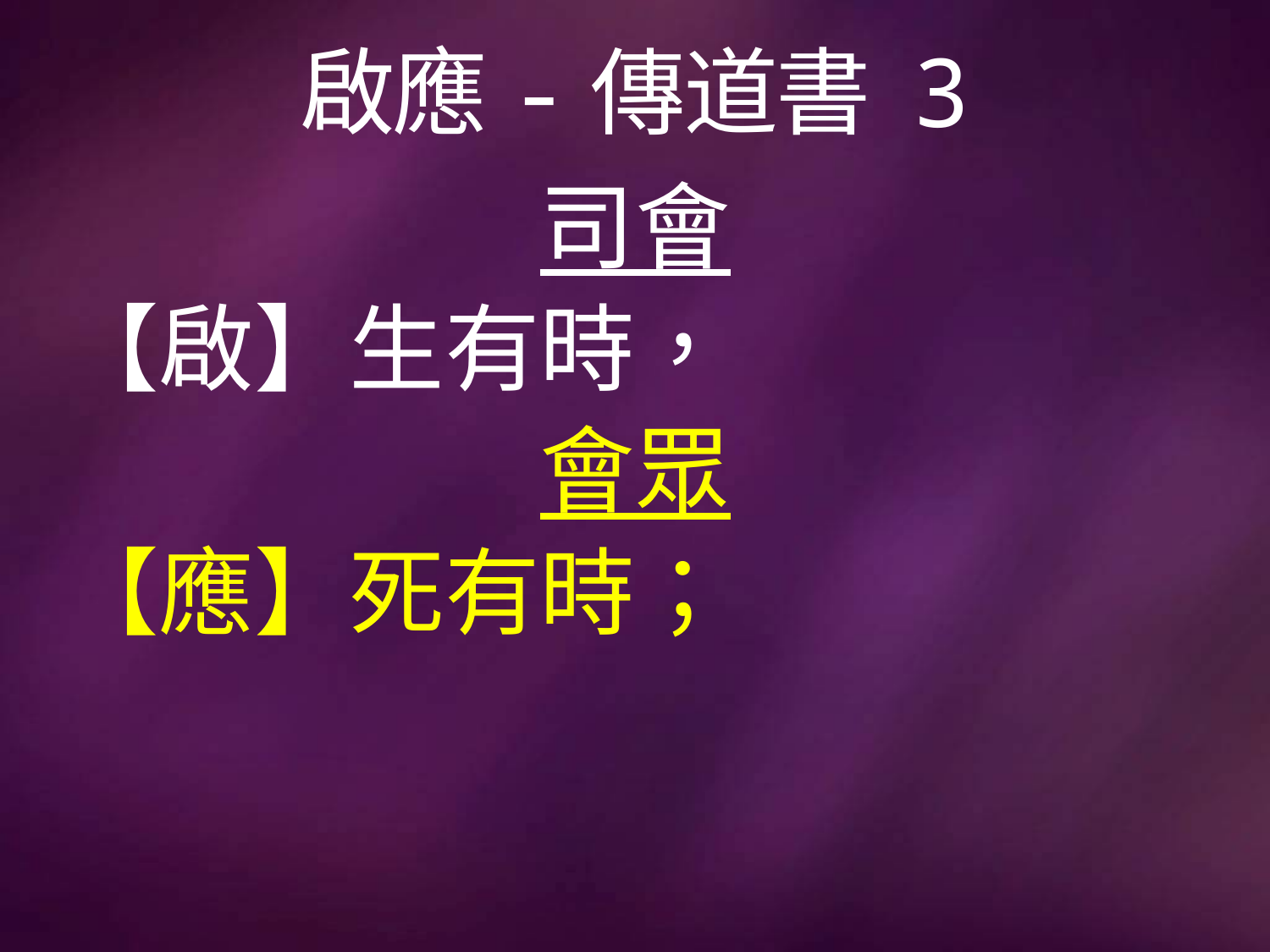

# 啟應-傳道書 3
司會
【啟】生有時，
會眾
【應】死有時；